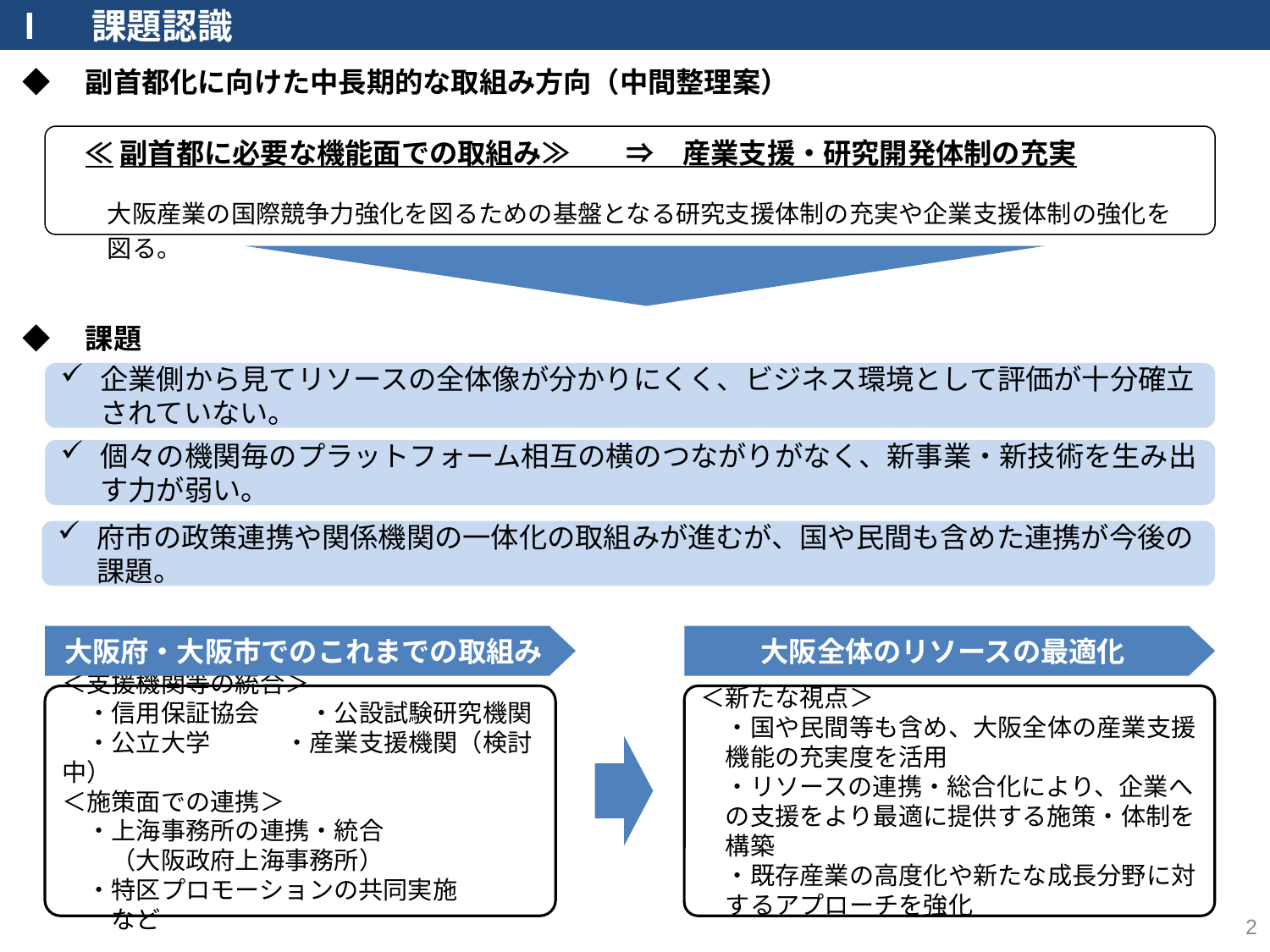

Ⅰ　課題認識
◆　副首都化に向けた中長期的な取組み方向（中間整理案）

≪副首都に必要な機能面での取組み≫　　⇒　産業支援・研究開発体制の充実
大阪産業の国際競争力強化を図るための基盤となる研究支援体制の充実や企業支援体制の強化を図る。

◆　課題
企業側から見てリソースの全体像が分かりにくく、ビジネス環境として評価が十分確立されていない。
個々の機関毎のプラットフォーム相互の横のつながりがなく、新事業・新技術を生み出す力が弱い。
府市の政策連携や関係機関の一体化の取組みが進むが、国や民間も含めた連携が今後の課題。
大阪府・大阪市でのこれまでの取組み
大阪全体のリソースの最適化
＜支援機関等の統合＞
　・信用保証協会　　・公設試験研究機関
　・公立大学　　　・産業支援機関（検討中）
＜施策面での連携＞
　・上海事務所の連携・統合
　　（大阪政府上海事務所）
　・特区プロモーションの共同実施　　　　　など
＜新たな視点＞
　・国や民間等も含め、大阪全体の産業支援機能の充実度を活用
　・リソースの連携・総合化により、企業への支援をより最適に提供する施策・体制を構築
　・既存産業の高度化や新たな成長分野に対するアプローチを強化

2